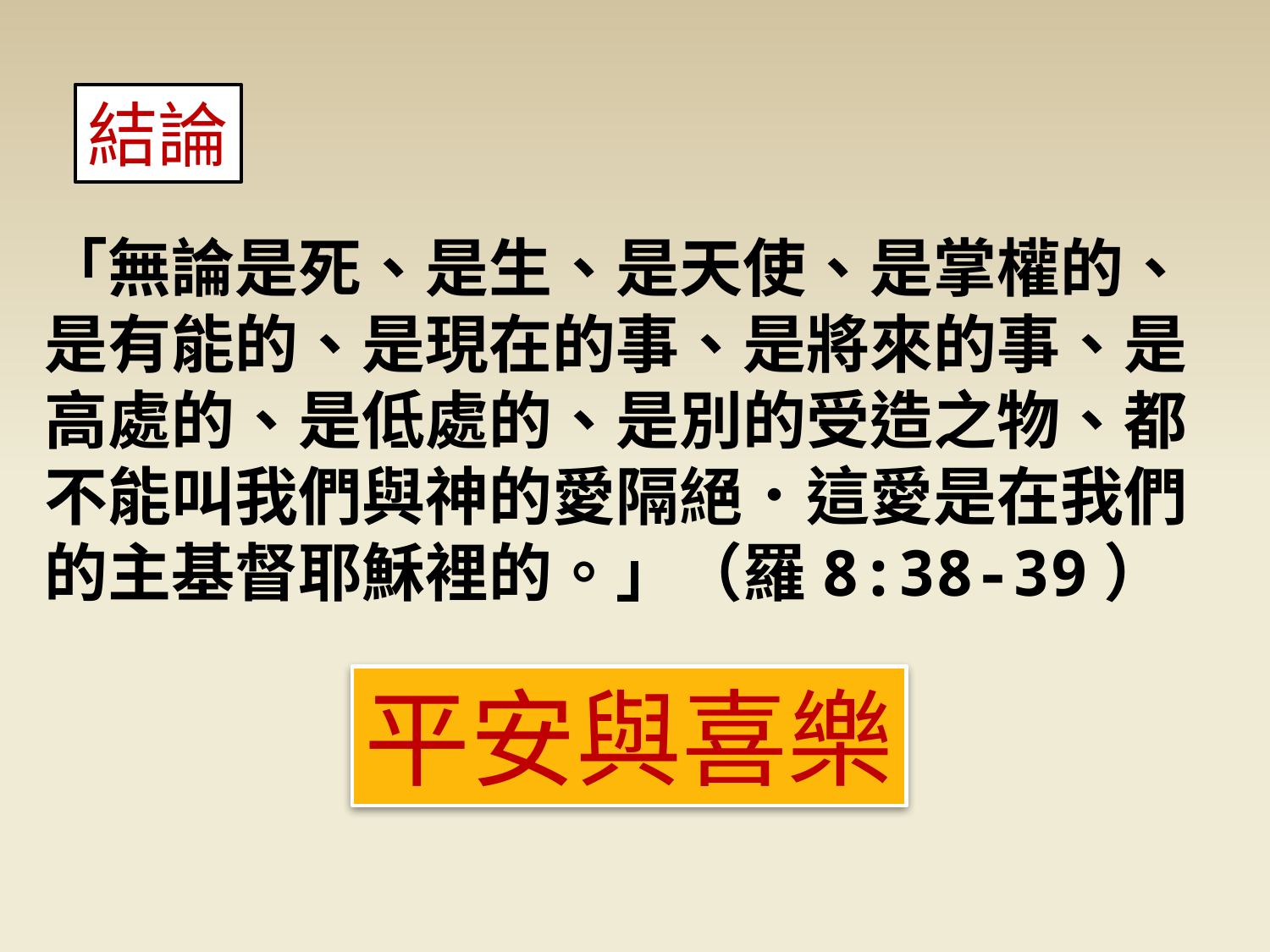

結論
「無論是死、是生、是天使、是掌權的、是有能的、是現在的事、是將來的事、是高處的、是低處的、是別的受造之物、都不能叫我們與神的愛隔絕．這愛是在我們的主基督耶穌裡的。」（羅8:38-39）
平安與喜樂